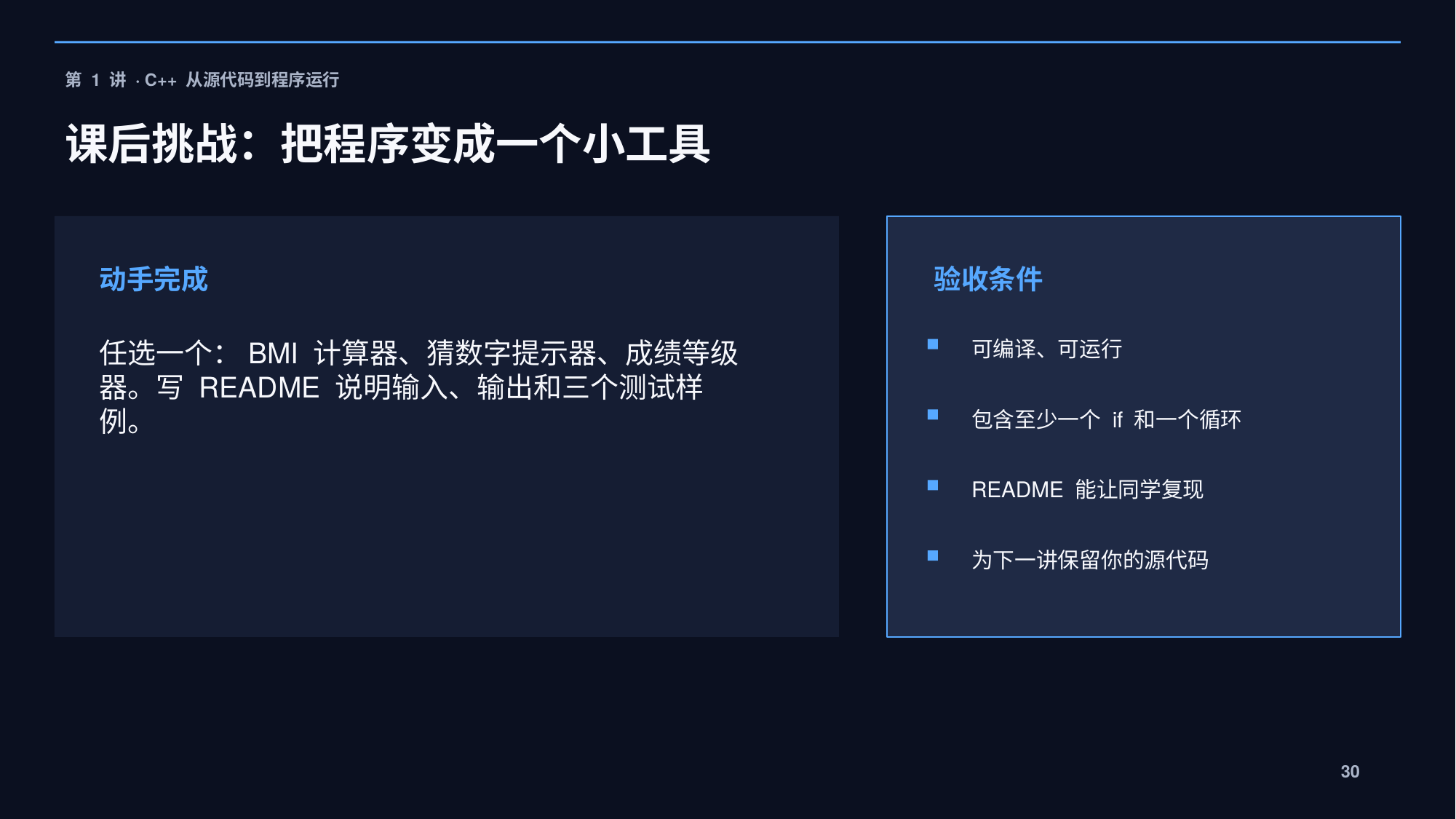

第 1 讲 · C++ 从源代码到程序运行
课后挑战：把程序变成一个小工具

动手完成
验收条件
任选一个：BMI 计算器、猜数字提示器、成绩等级器。写 README 说明输入、输出和三个测试样例。
可编译、可运行

包含至少一个 if 和一个循环

README 能让同学复现

为下一讲保留你的源代码

30